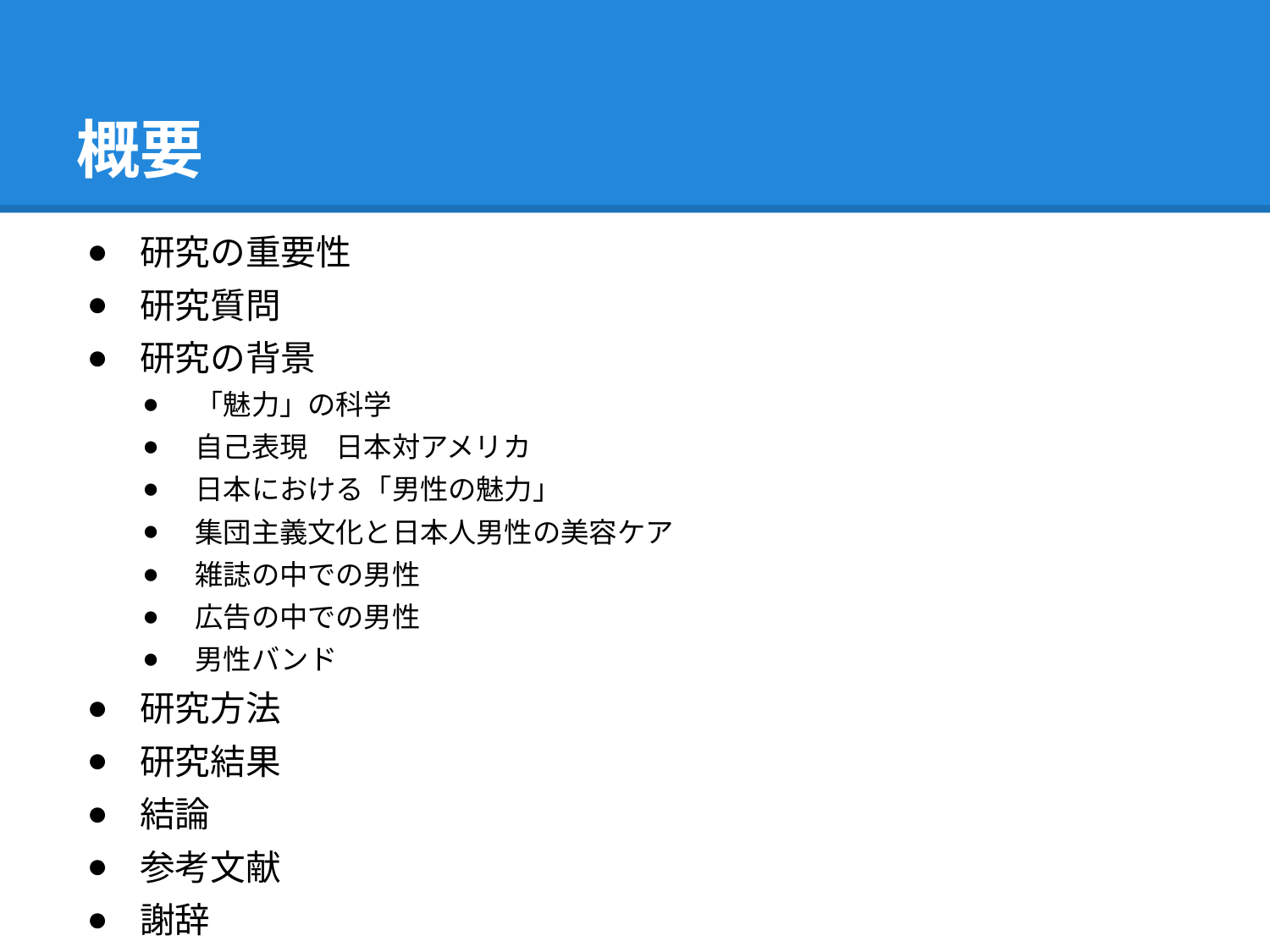

# 概要
研究の重要性
研究質問
研究の背景
「魅力」の科学
自己表現　日本対アメリカ
日本における「男性の魅力」
集団主義文化と日本人男性の美容ケア
雑誌の中での男性
広告の中での男性
男性バンド
研究方法
研究結果
結論
参考文献
謝辞